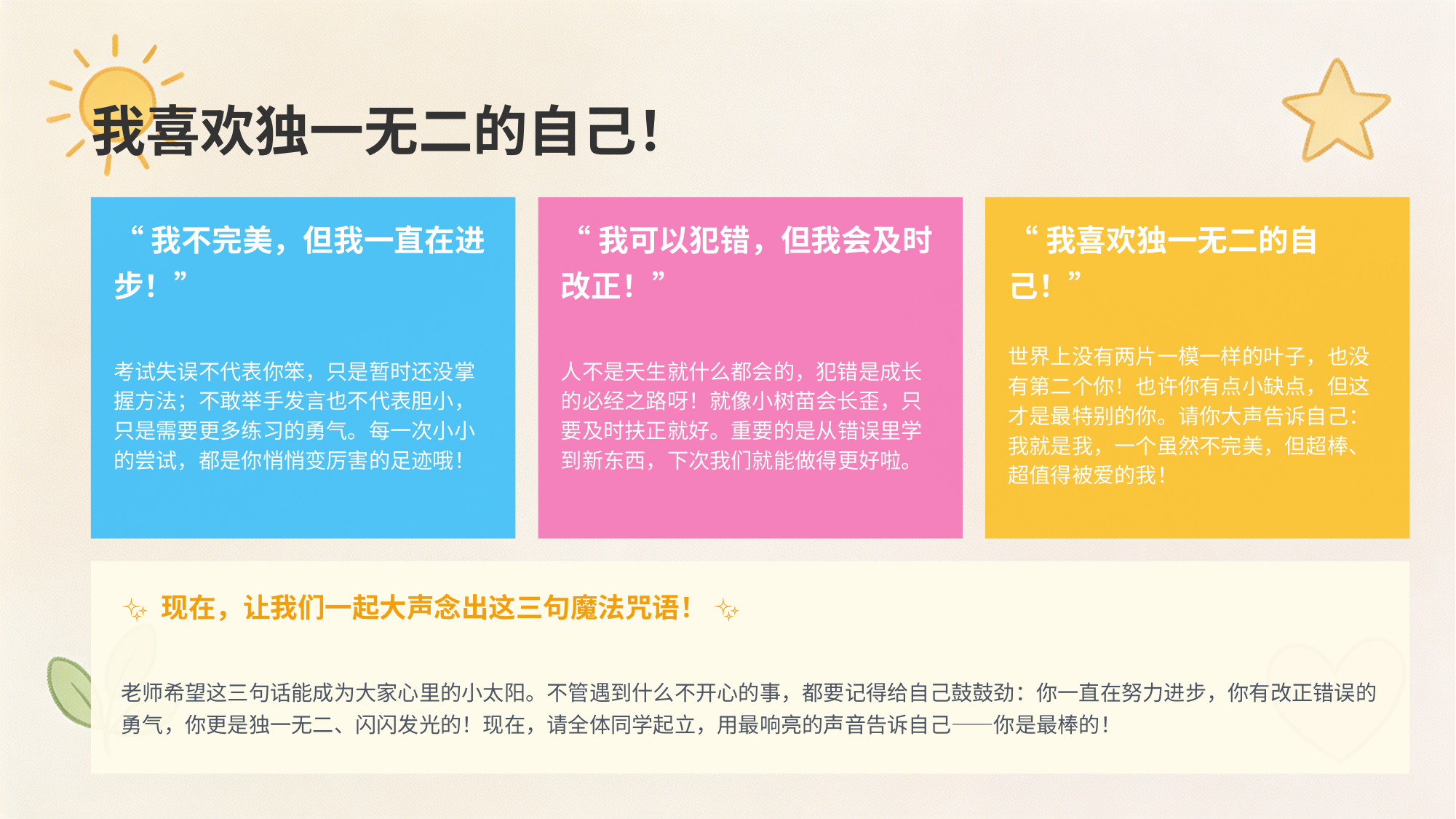

我喜欢独一无二的自己！

“我不完美，但我一直在进步！”
“我可以犯错，但我会及时改正！”
“我喜欢独一无二的自己！”
考试失误不代表你笨，只是暂时还没掌握方法；不敢举手发言也不代表胆小，只是需要更多练习的勇气。每一次小小的尝试，都是你悄悄变厉害的足迹哦！
人不是天生就什么都会的，犯错是成长的必经之路呀！就像小树苗会长歪，只要及时扶正就好。重要的是从错误里学到新东西，下次我们就能做得更好啦。
世界上没有两片一模一样的叶子，也没有第二个你！也许你有点小缺点，但这才是最特别的你。请你大声告诉自己：我就是我，一个虽然不完美，但超棒、超值得被爱的我！

✨ 现在，让我们一起大声念出这三句魔法咒语！ ✨
老师希望这三句话能成为大家心里的小太阳。不管遇到什么不开心的事，都要记得给自己鼓鼓劲：你一直在努力进步，你有改正错误的勇气，你更是独一无二、闪闪发光的！现在，请全体同学起立，用最响亮的声音告诉自己——你是最棒的！